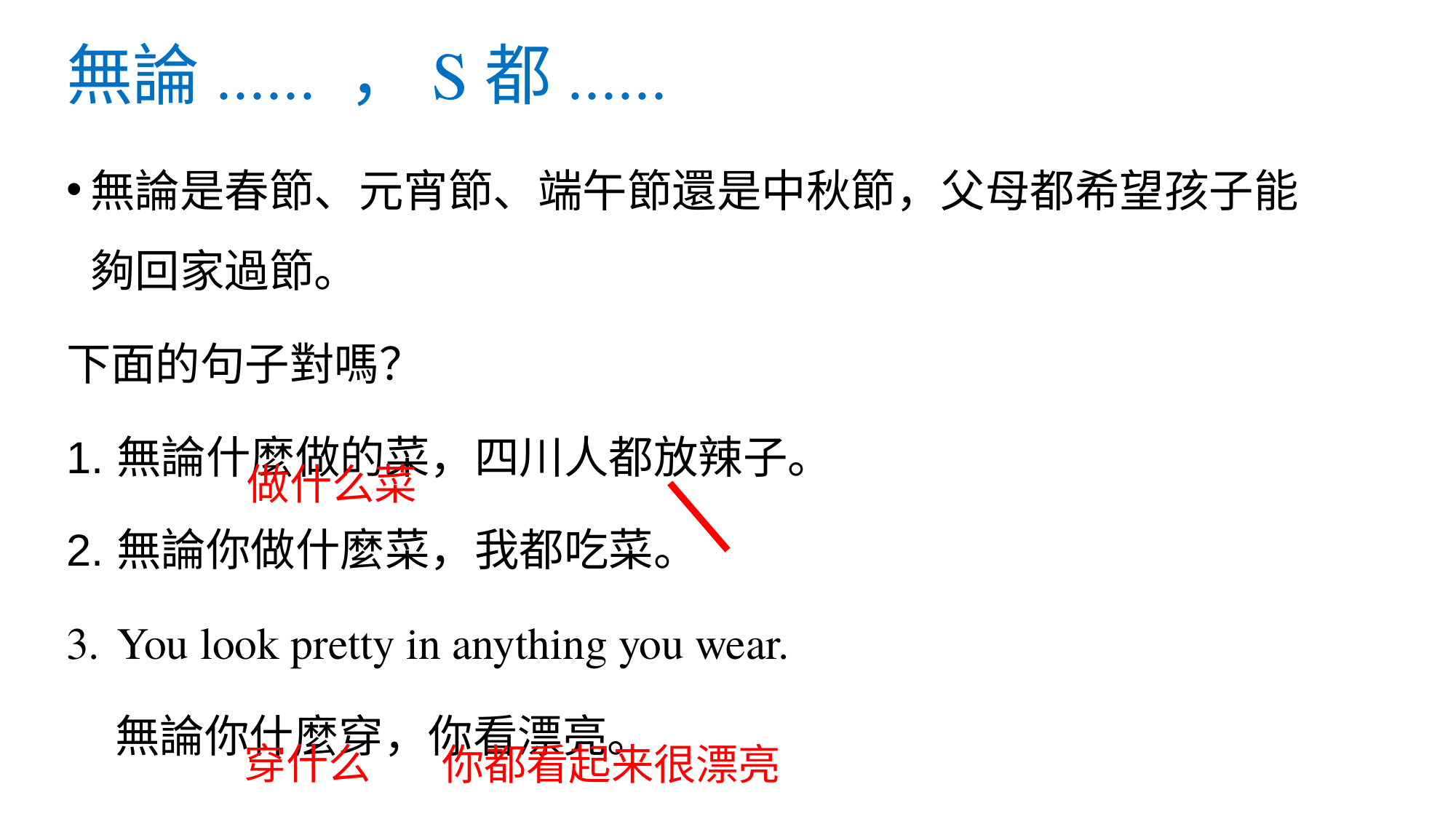

# 無論...... ，S都......
無論是春節、元宵節、端午節還是中秋節，父母都希望孩子能夠回家過節。
下面的句子對嗎？
無論什麼做的菜，四川人都放辣子。
無論你做什麼菜，我都吃菜。
You look pretty in anything you wear.
    無論你什麼穿，你看漂亮。
做什么菜
穿什么
你都看起来很漂亮